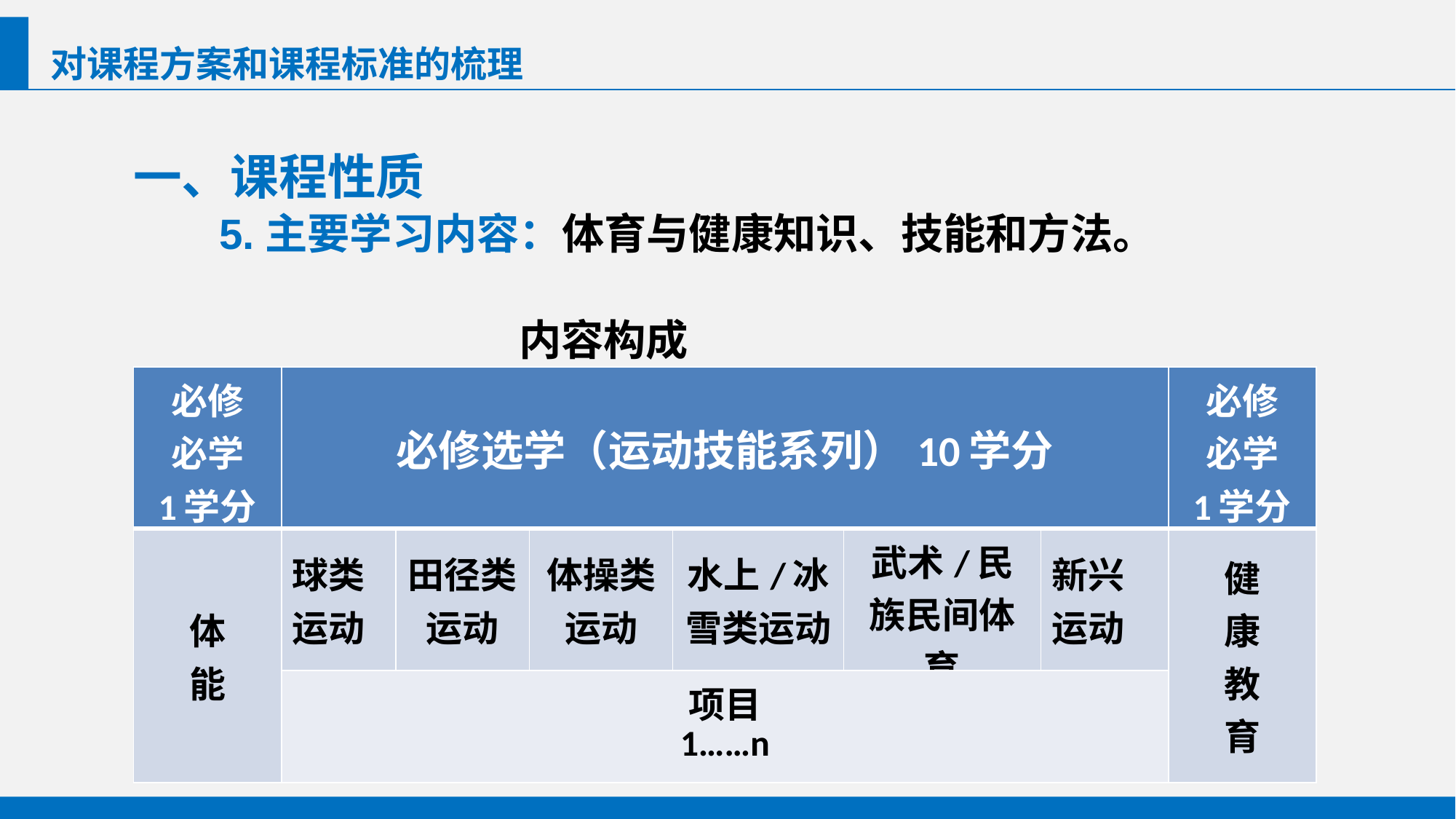

对课程方案和课程标准的梳理
一、课程性质
5.主要学习内容：体育与健康知识、技能和方法。

                              内容构成

| 必修 必学 1学分 | 必修选学（运动技能系列）10学分 |  |  |  |  |  | 必修 必学 1学分 |
| --- | --- | --- | --- | --- | --- | --- | --- |
| 体 能 | 球类 运动 | 田径类运动 | 体操类运动 | 水上/冰雪类运动 | 武术/民族民间体育 | 新兴 运动 | 健 康 教 育 |
|  | 项目 1……n |  |  |  |  |  |  |